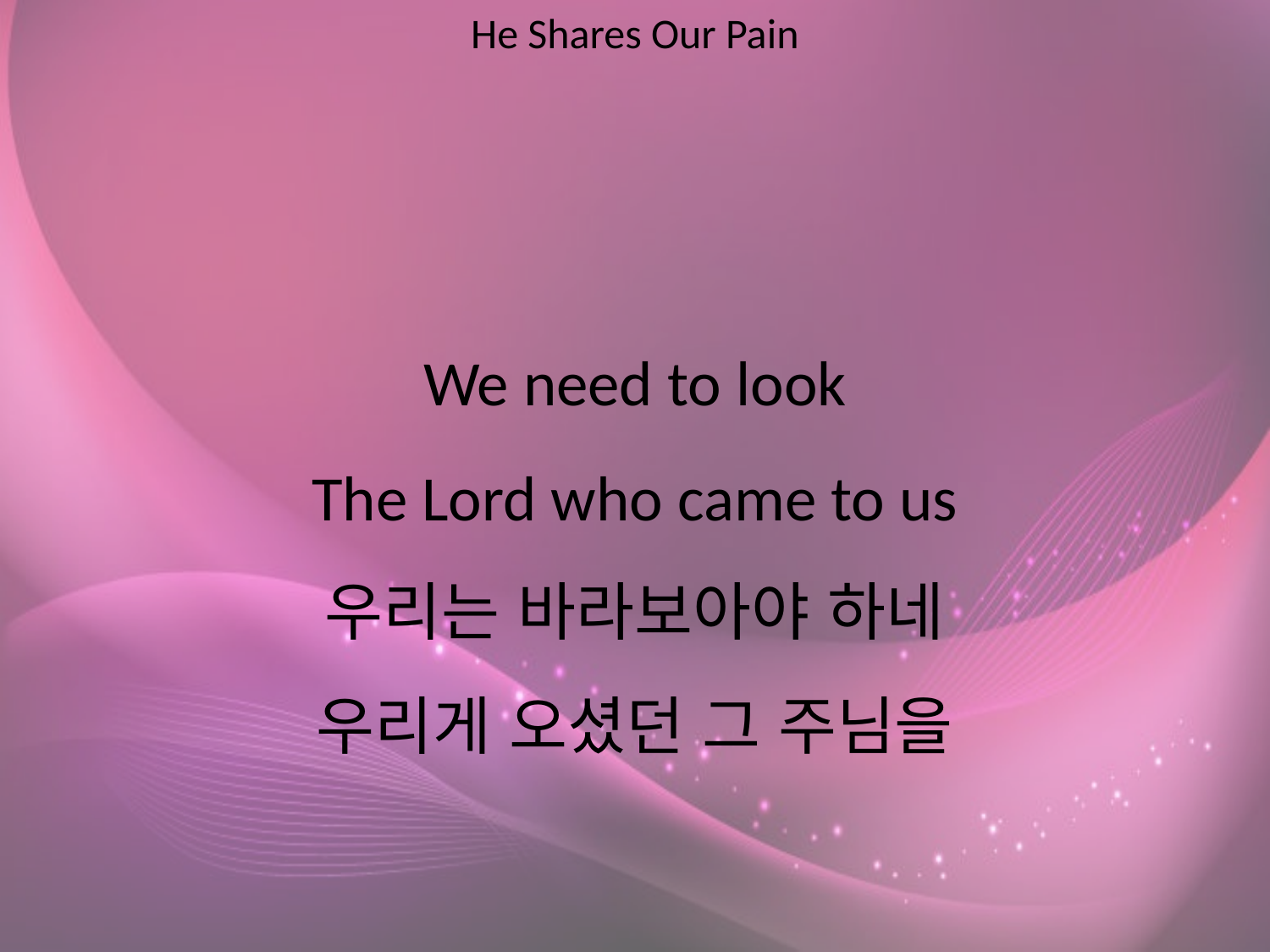

He Shares Our Pain
#
We need to look
The Lord who came to us
우리는 바라보아야 하네
우리게 오셨던 그 주님을